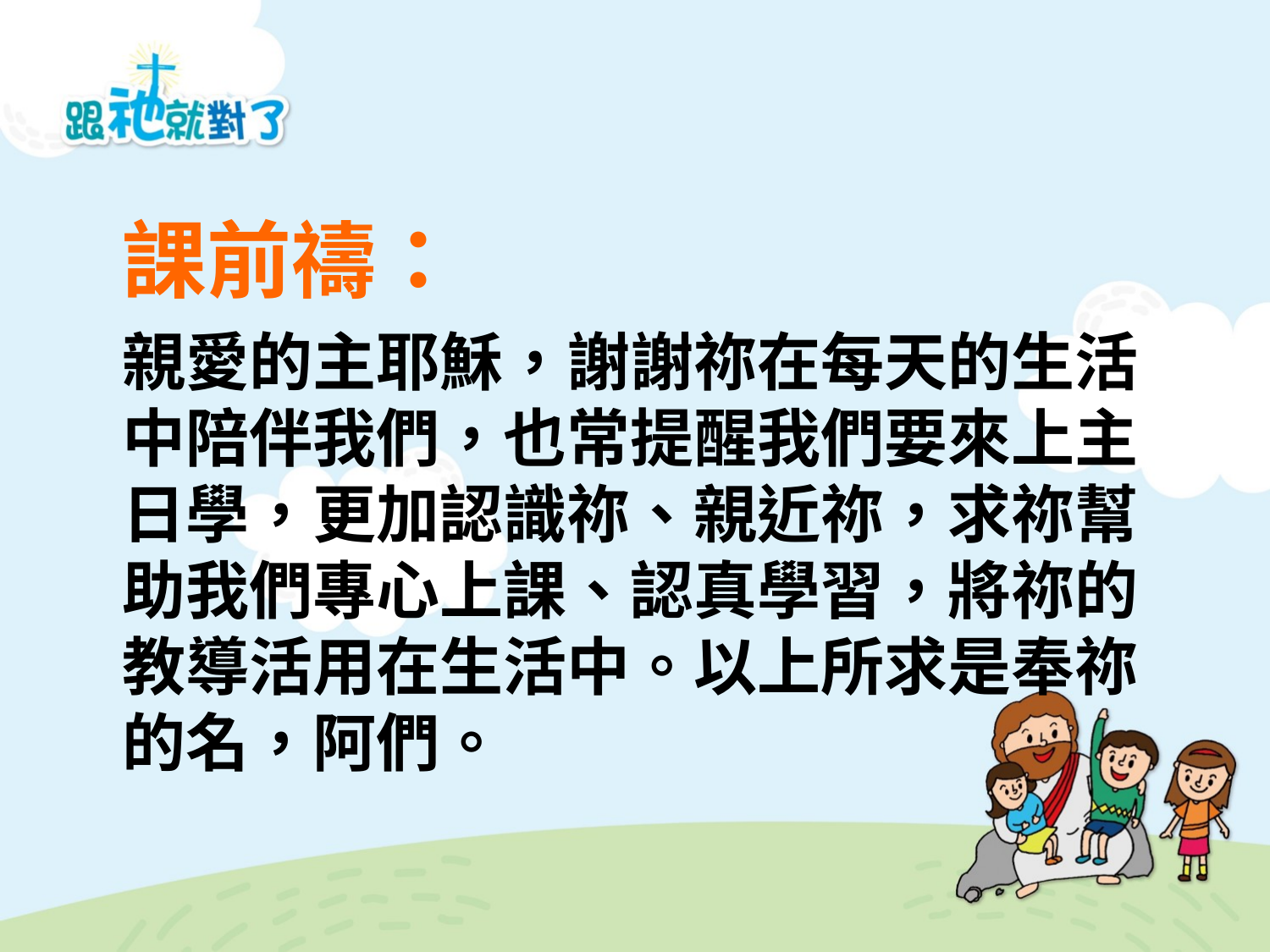

課前禱：
親愛的主耶穌，謝謝祢在每天的生活中陪伴我們，也常提醒我們要來上主日學，更加認識祢、親近祢，求祢幫助我們專心上課、認真學習，將祢的教導活用在生活中。以上所求是奉祢的名，阿們。